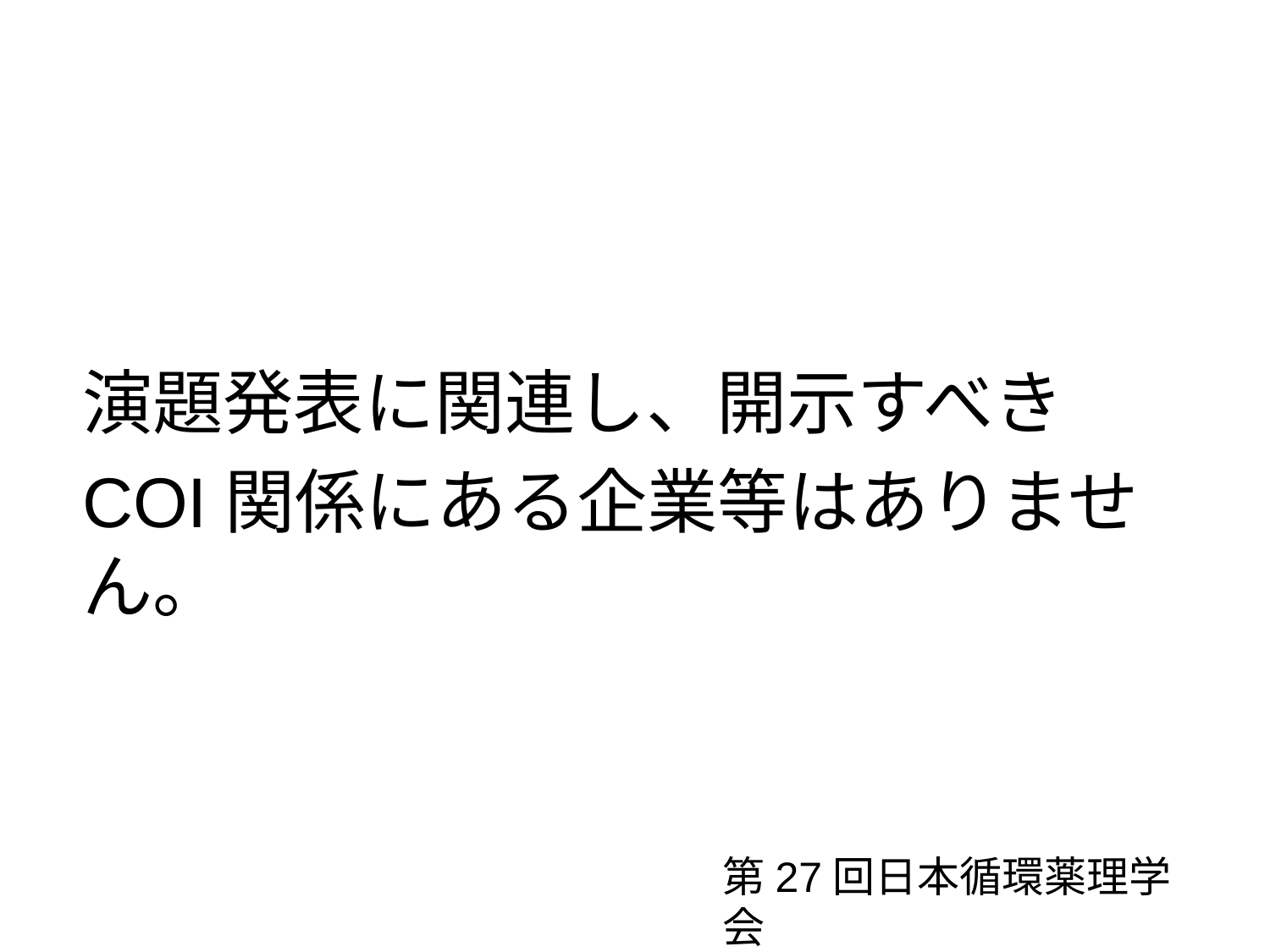

演題発表に関連し、開示すべき
COI関係にある企業等はありません。
第27回日本循環薬理学会